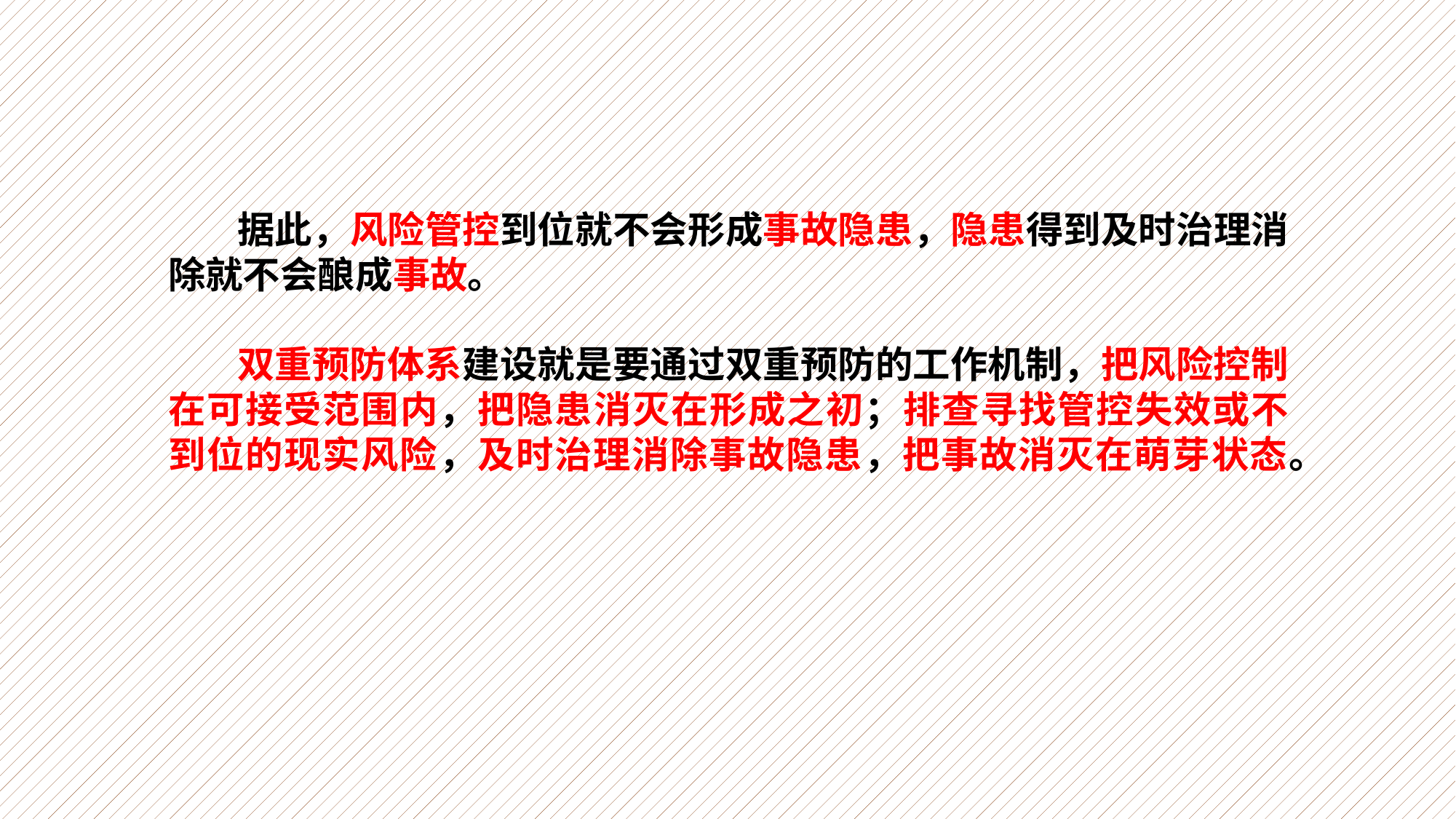

据此，风险管控到位就不会形成事故隐患，隐患得到及时治理消除就不会酿成事故。

 双重预防体系建设就是要通过双重预防的工作机制，把风险控制在可接受范围内，把隐患消灭在形成之初；排查寻找管控失效或不到位的现实风险，及时治理消除事故隐患，把事故消灭在萌芽状态。